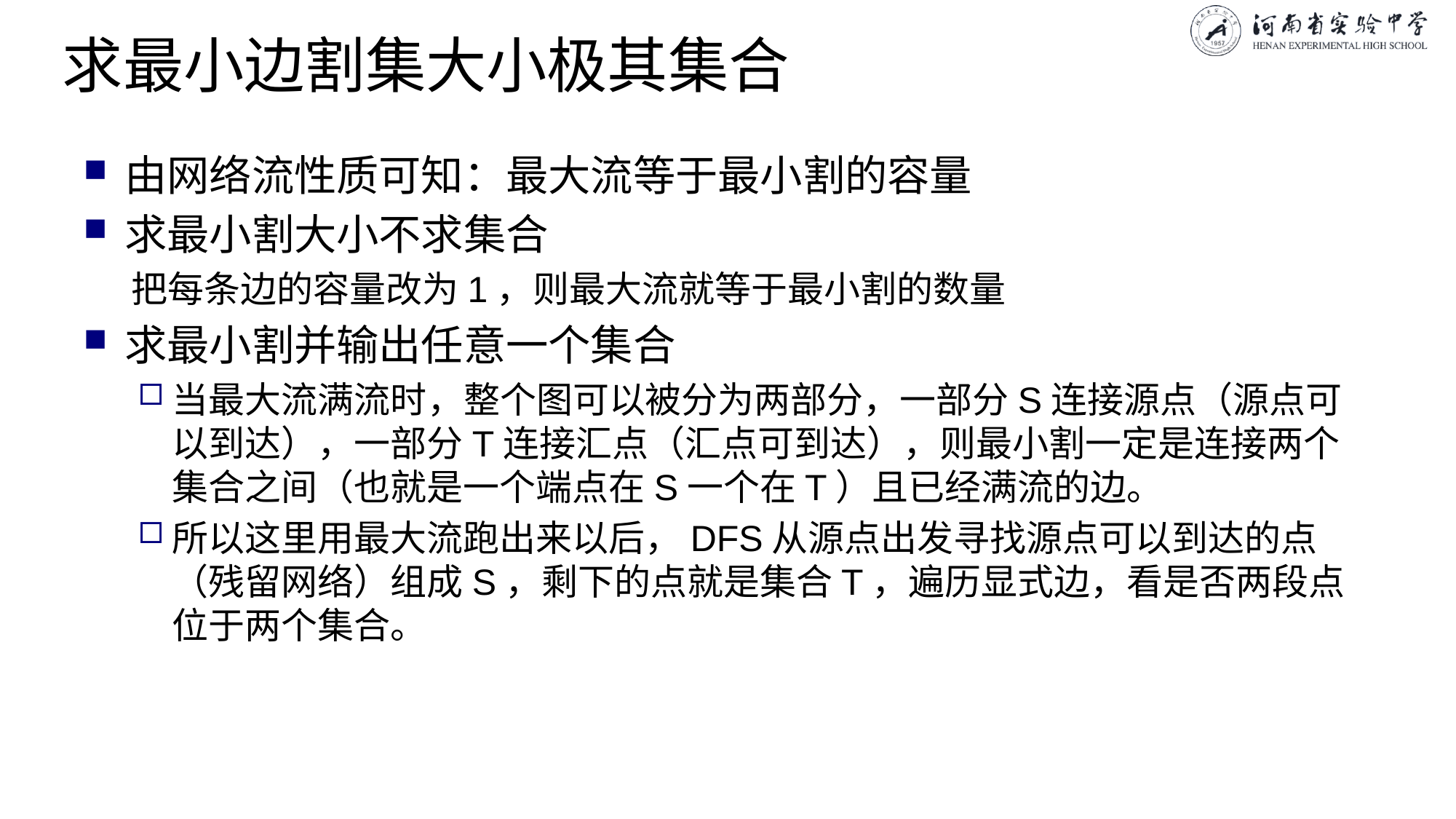

# 求最小边割集大小极其集合
由网络流性质可知：最大流等于最小割的容量
求最小割大小不求集合
把每条边的容量改为1，则最大流就等于最小割的数量
求最小割并输出任意一个集合
当最大流满流时，整个图可以被分为两部分，一部分S连接源点（源点可以到达），一部分T连接汇点（汇点可到达），则最小割一定是连接两个集合之间（也就是一个端点在S一个在T）且已经满流的边。
所以这里用最大流跑出来以后，DFS从源点出发寻找源点可以到达的点（残留网络）组成S，剩下的点就是集合T，遍历显式边，看是否两段点位于两个集合。